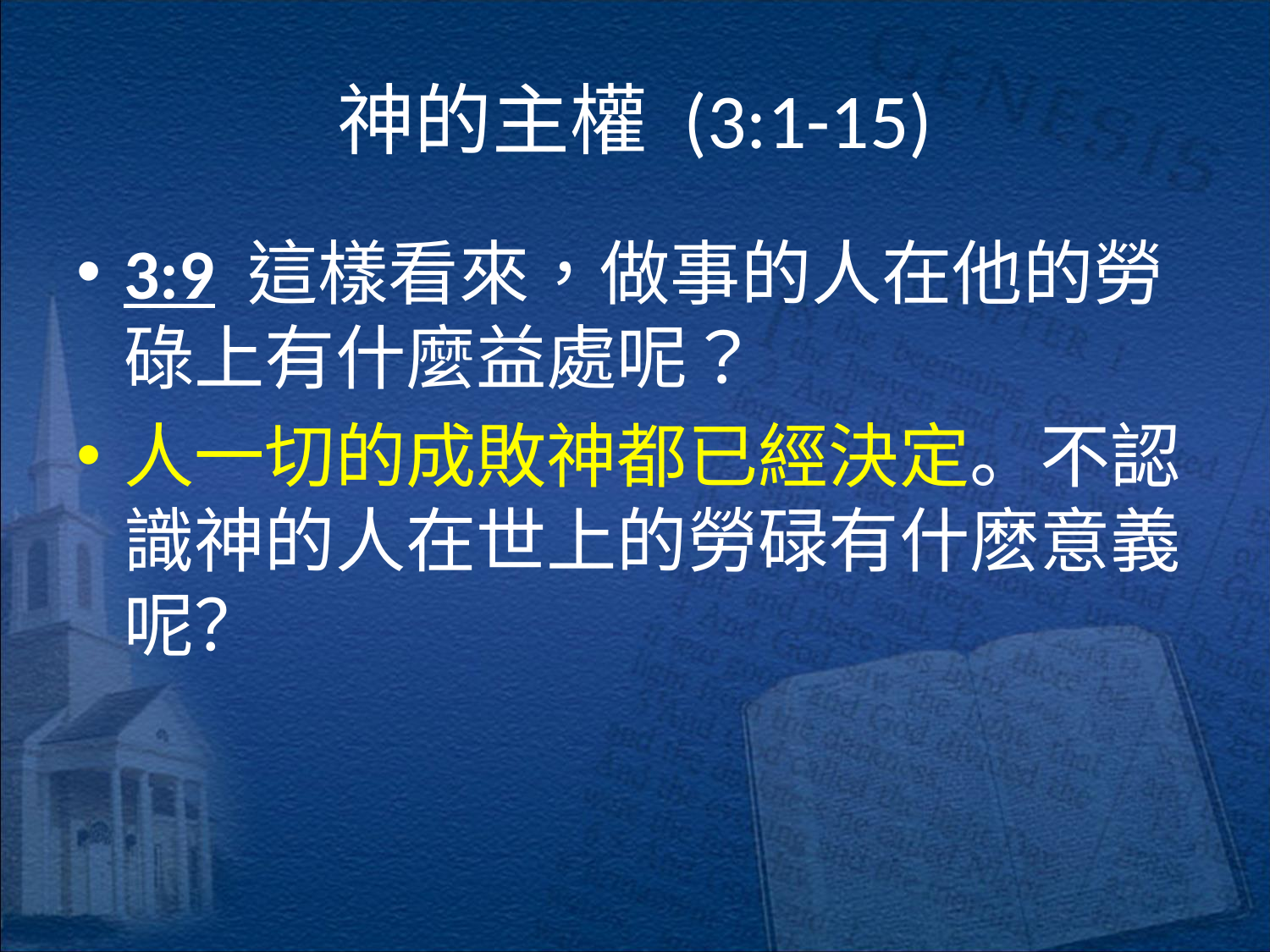

# 神的主權 (3:1-15)
3:9 這樣看來，做事的人在他的勞碌上有什麼益處呢？
人一切的成敗神都已經決定。不認識神的人在世上的勞碌有什麽意義呢？